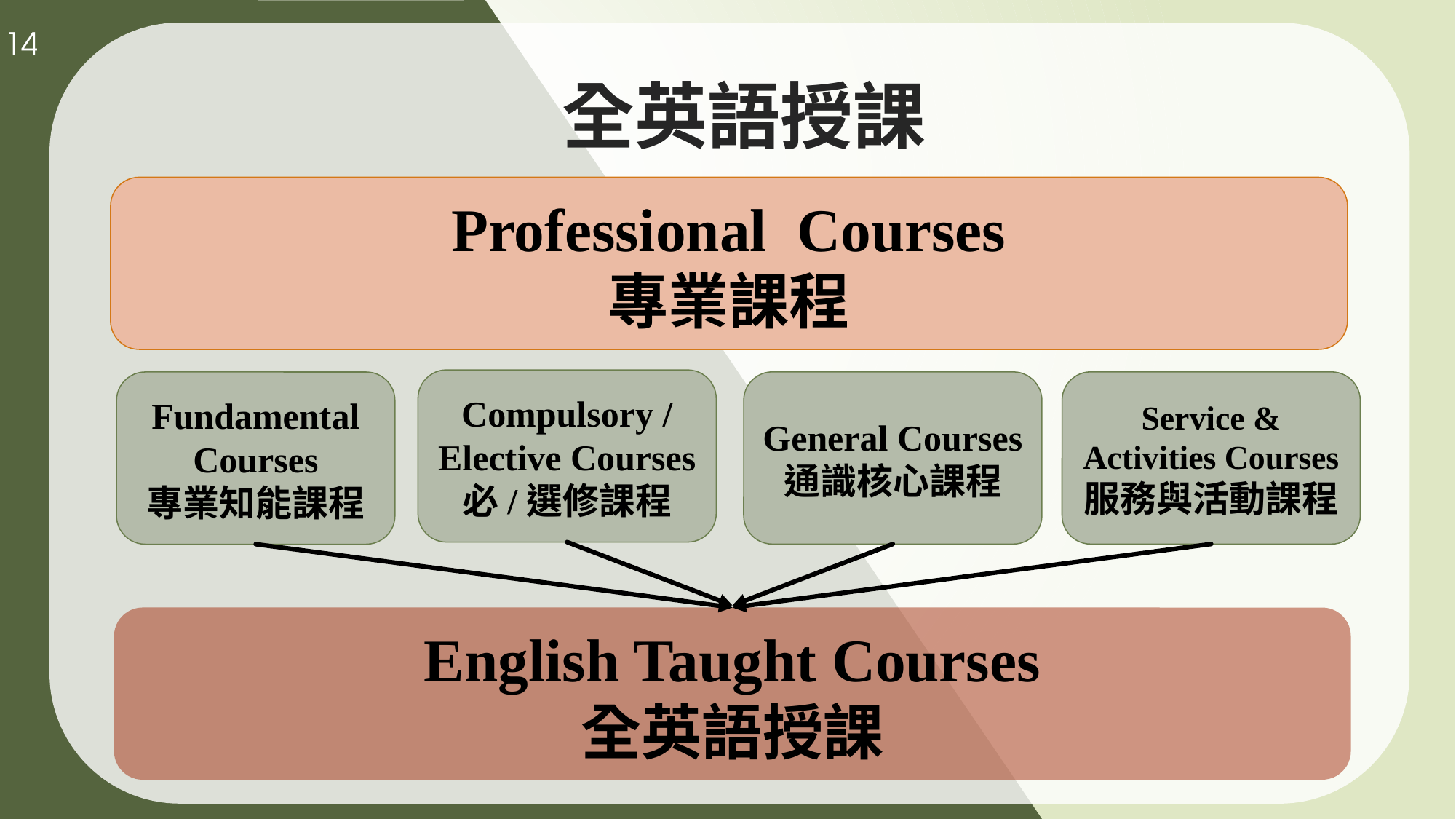

14

# 全英語授課
Professional  Courses
專業課程
Compulsory / Elective Courses
必/選修課程
General Courses
通識核心課程
Service & Activities Courses
服務與活動課程
Fundamental Courses
專業知能課程
English Taught Courses
全英語授課